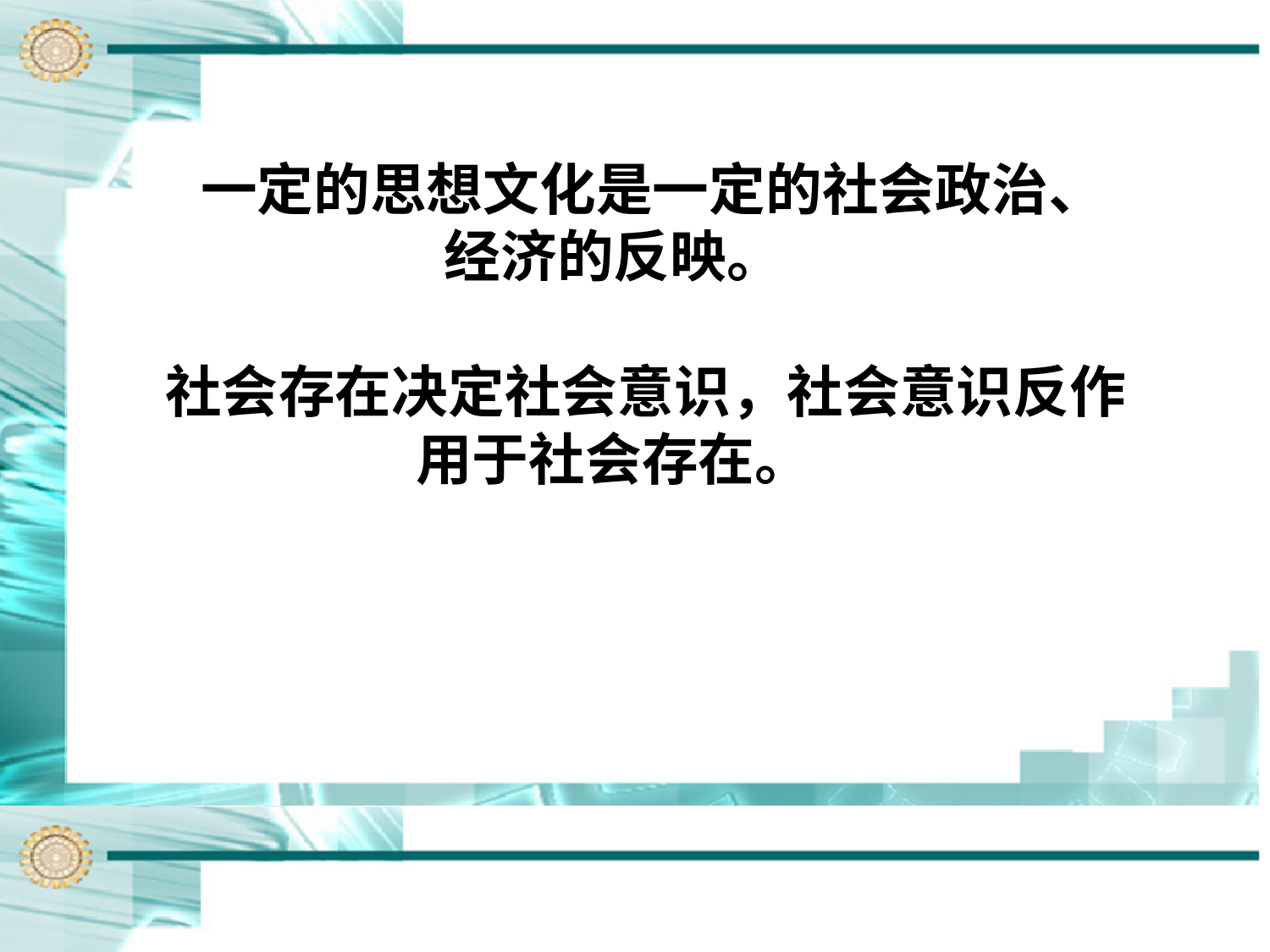

# 一定的思想文化是一定的社会政治、经济的反映。 社会存在决定社会意识，社会意识反作用于社会存在。